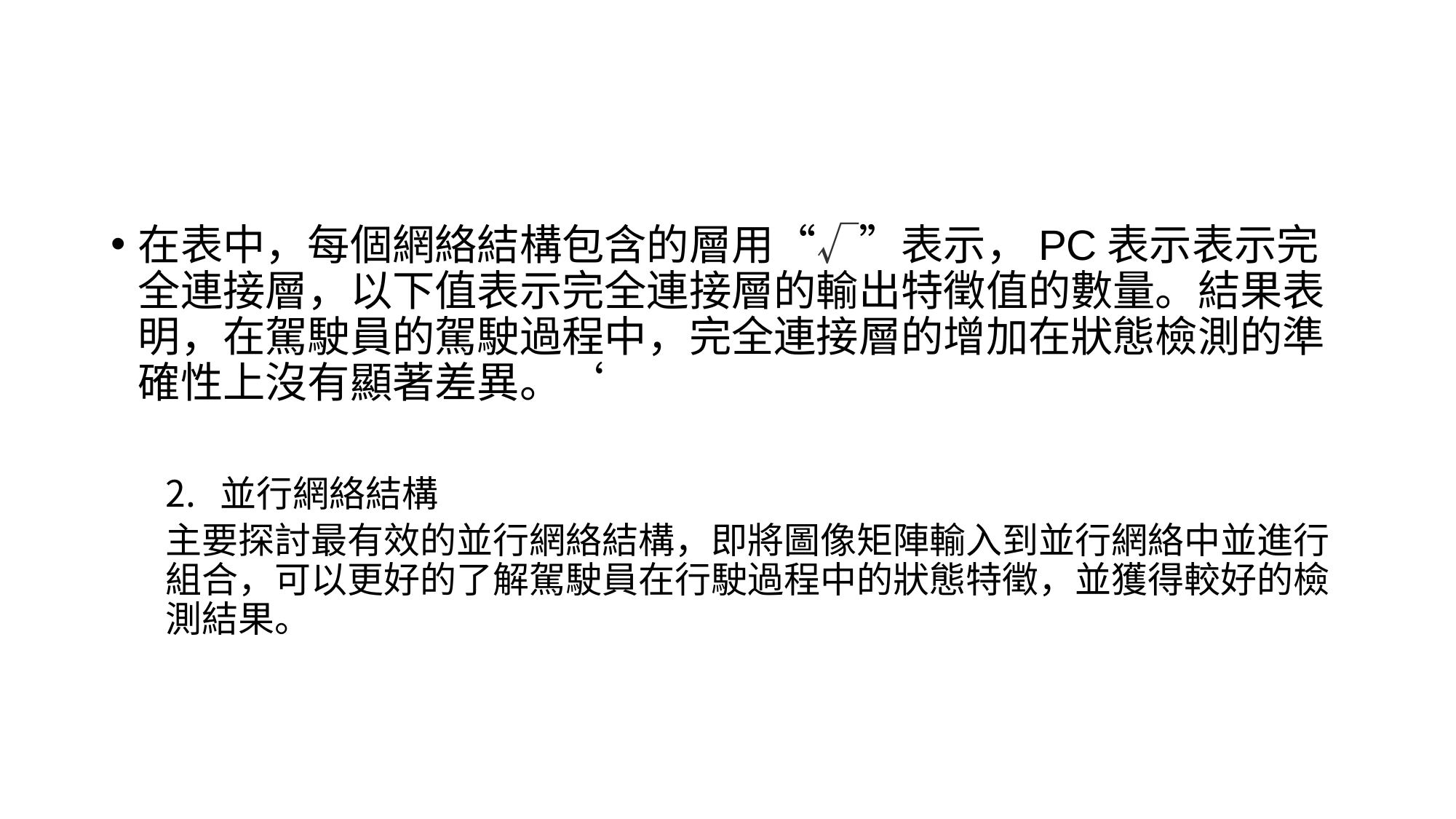

#
在表中，每個網絡結構包含的層用“√”表示，PC表示表示完全連接層，以下值表示完全連接層的輸出特徵值的數量。結果表明，在駕駛員的駕駛過程中，完全連接層的增加在狀態檢測的準確性上沒有顯著差異。‘

並行網絡結構
主要探討最有效的並行網絡結構，即將圖像矩陣輸入到並行網絡中並進行組合，可以更好的了解駕駛員在行駛過程中的狀態特徵，並獲得較好的檢測結果。